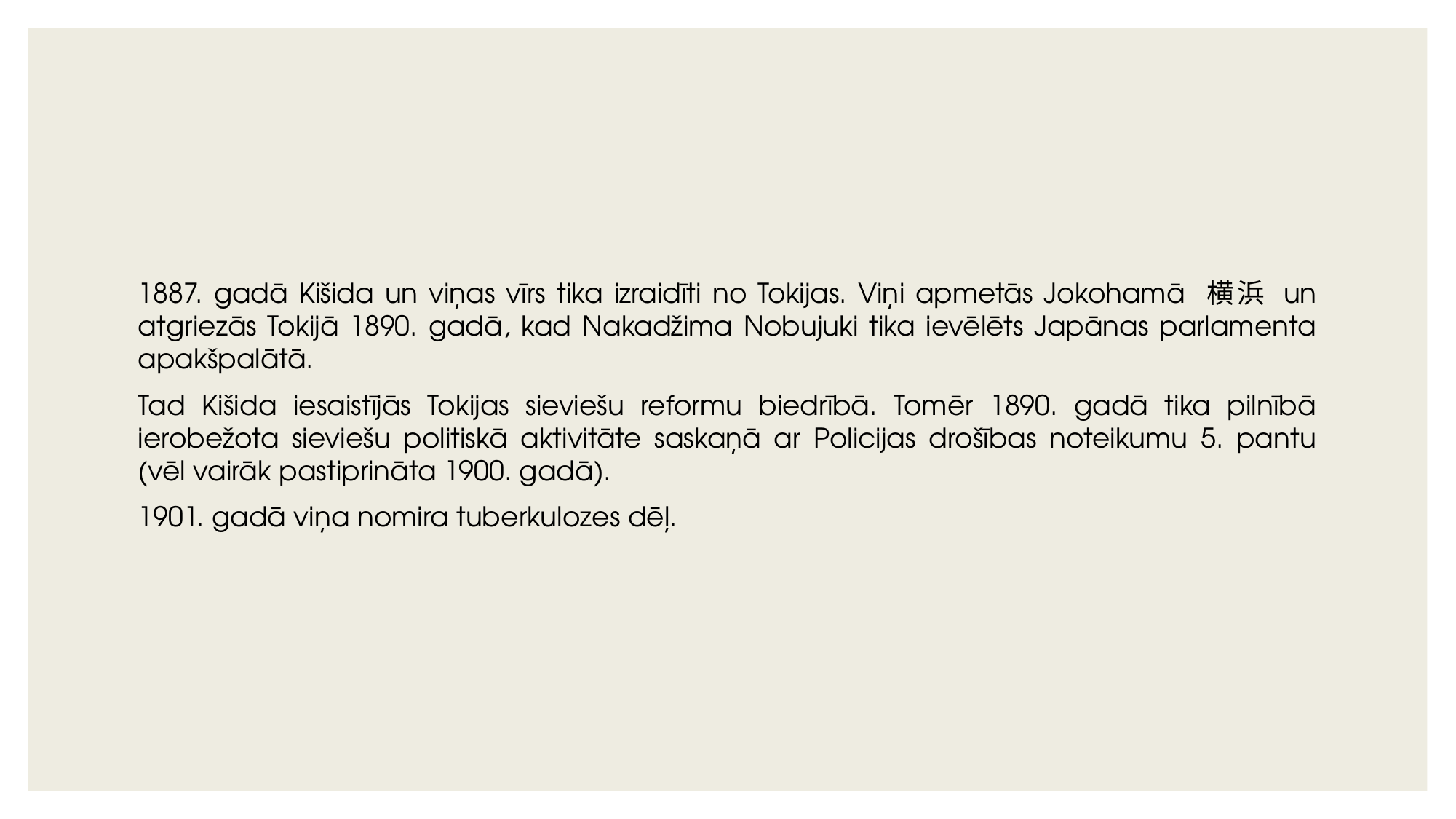

1887. gadā Kišida un viņas vīrs tika izraidīti no Tokijas. Viņi apmetās Jokohamā 横浜 un atgriezās Tokijā 1890. gadā, kad Nakadžima Nobujuki tika ievēlēts Japānas parlamenta apakšpalātā.
Tad Kišida iesaistījās Tokijas sieviešu reformu biedrībā. Tomēr 1890. gadā tika pilnībā ierobežota sieviešu politiskā aktivitāte saskaņā ar Policijas drošības noteikumu 5. pantu (vēl vairāk pastiprināta 1900. gadā).
1901. gadā viņa nomira tuberkulozes dēļ.